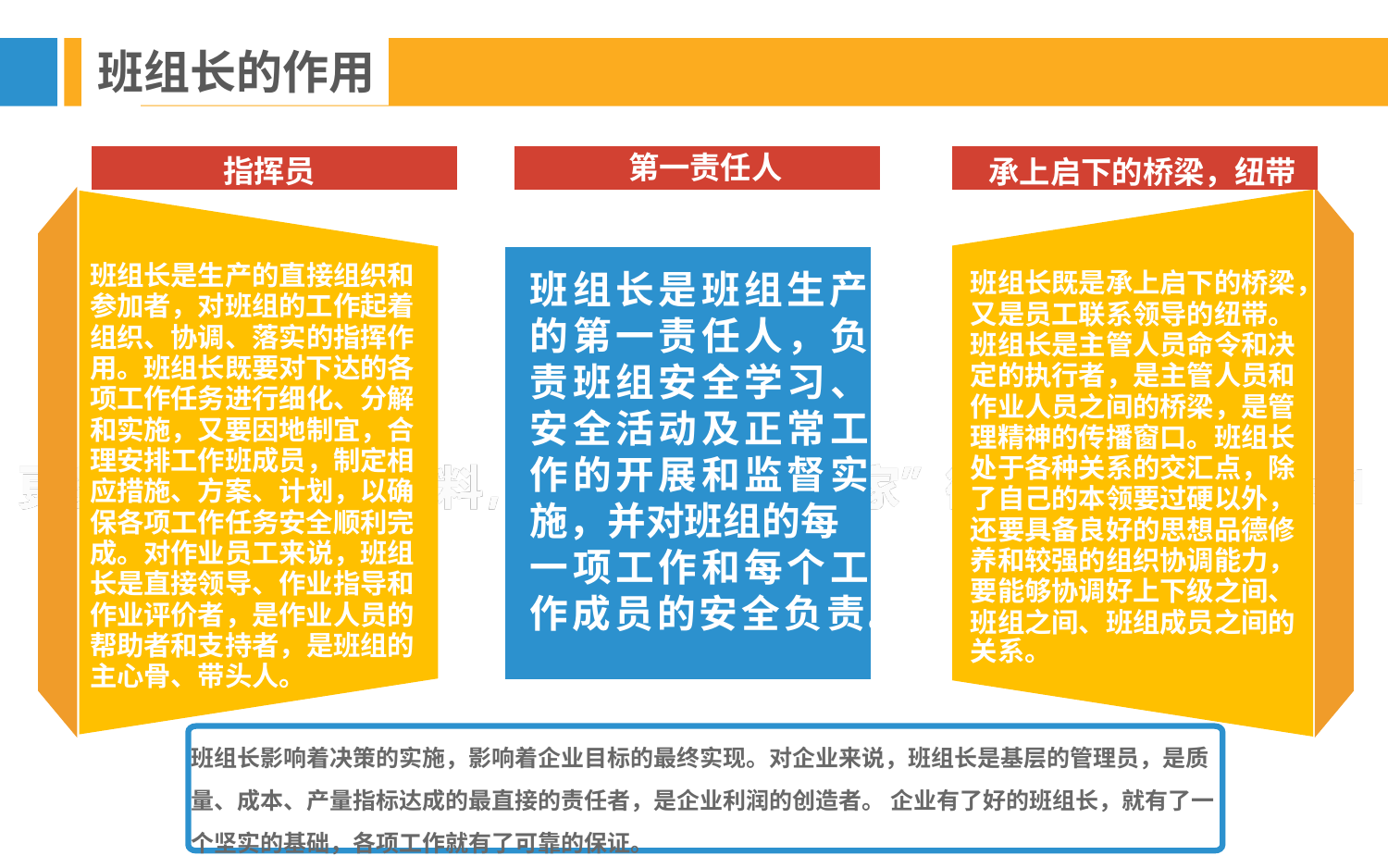

班组长的作用
第一责任人

班组长是生产的直接组织和
参加者，对班组的工作起着
组织、协调、落实的指挥作
用。班组长既要对下达的各
项工作任务进行细化、分解
和实施，又要因地制宜，合
理安排工作班成员，制定相
应措施、方案、计划，以确
保各项工作任务安全顺利完
成。对作业员工来说，班组
长是直接领导、作业指导和
作业评价者，是作业人员的
帮助者和支持者，是班组的主心骨、带头人。

班组长既是承上启下的桥梁，
又是员工联系领导的纽带。
班组长是主管人员命令和决
定的执行者，是主管人员和
作业人员之间的桥梁，是管
理精神的传播窗口。班组长
处于各种关系的交汇点，除
了自己的本领要过硬以外，
还要具备良好的思想品德修
养和较强的组织协调能力，
要能够协调好上下级之间、
班组之间、班组成员之间的
关系。

班组长是班组生产的第一责任人，负责班组安全学习、安全活动及正常工作的开展和监督实施，并对班组的每
一项工作和每个工作成员的安全负责。

班组长影响着决策的实施，影响着企业目标的最终实现。对企业来说，班组长是基层的管理员，是质量、成本、产量指标达成的最直接的责任者，是企业利润的创造者。 企业有了好的班组长，就有了一个坚实的基础，各项工作就有了可靠的保证。

指挥员
承上启下的桥梁，纽带